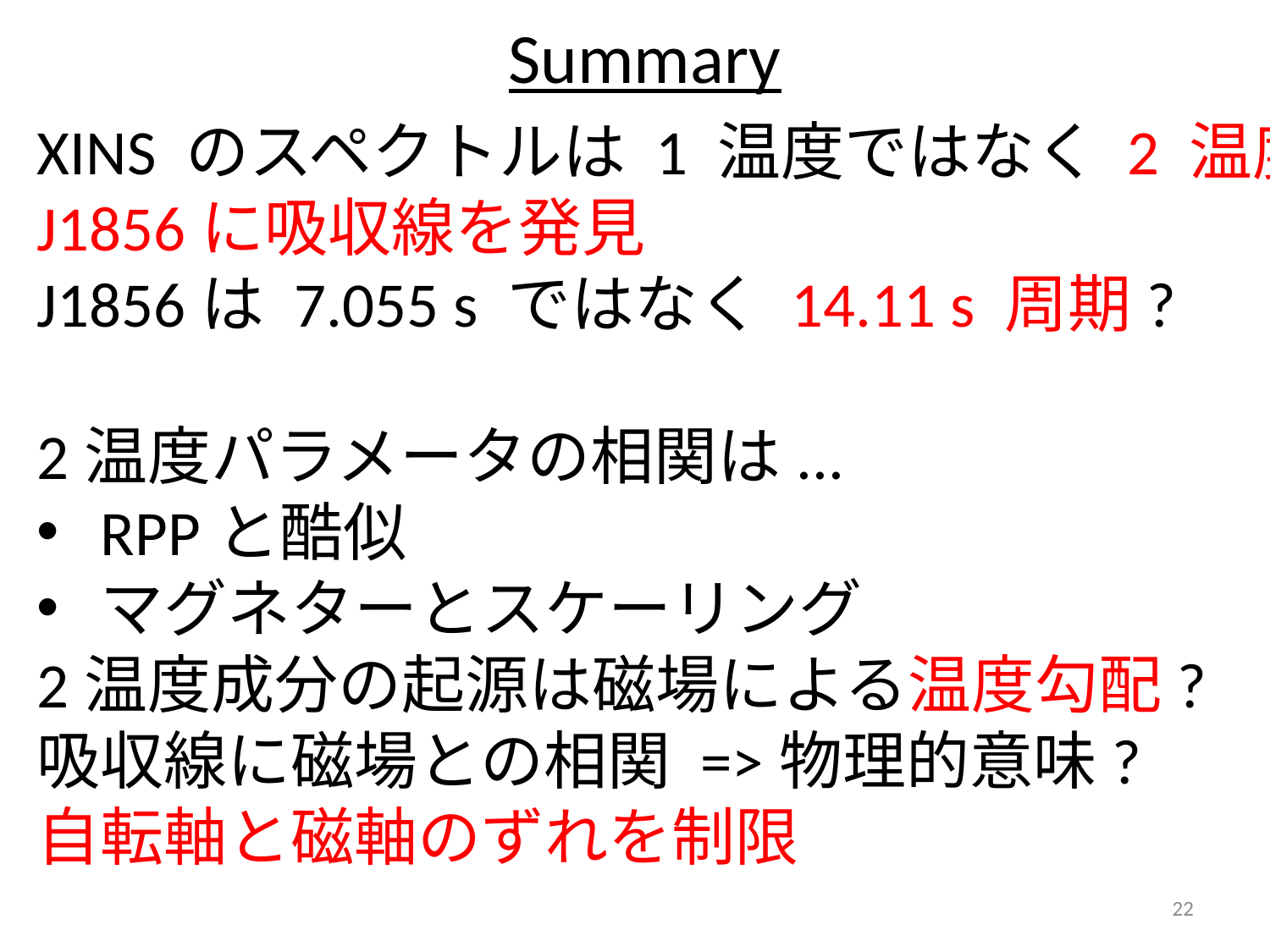

Summary
XINS のスペクトルは 1 温度ではなく 2 温度
J1856に吸収線を発見
J1856は 7.055 s ではなく 14.11 s 周期?

2温度パラメータの相関は...
RPPと酷似
マグネターとスケーリング
2温度成分の起源は磁場による温度勾配?
吸収線に磁場との相関 =>物理的意味?
自転軸と磁軸のずれを制限
22